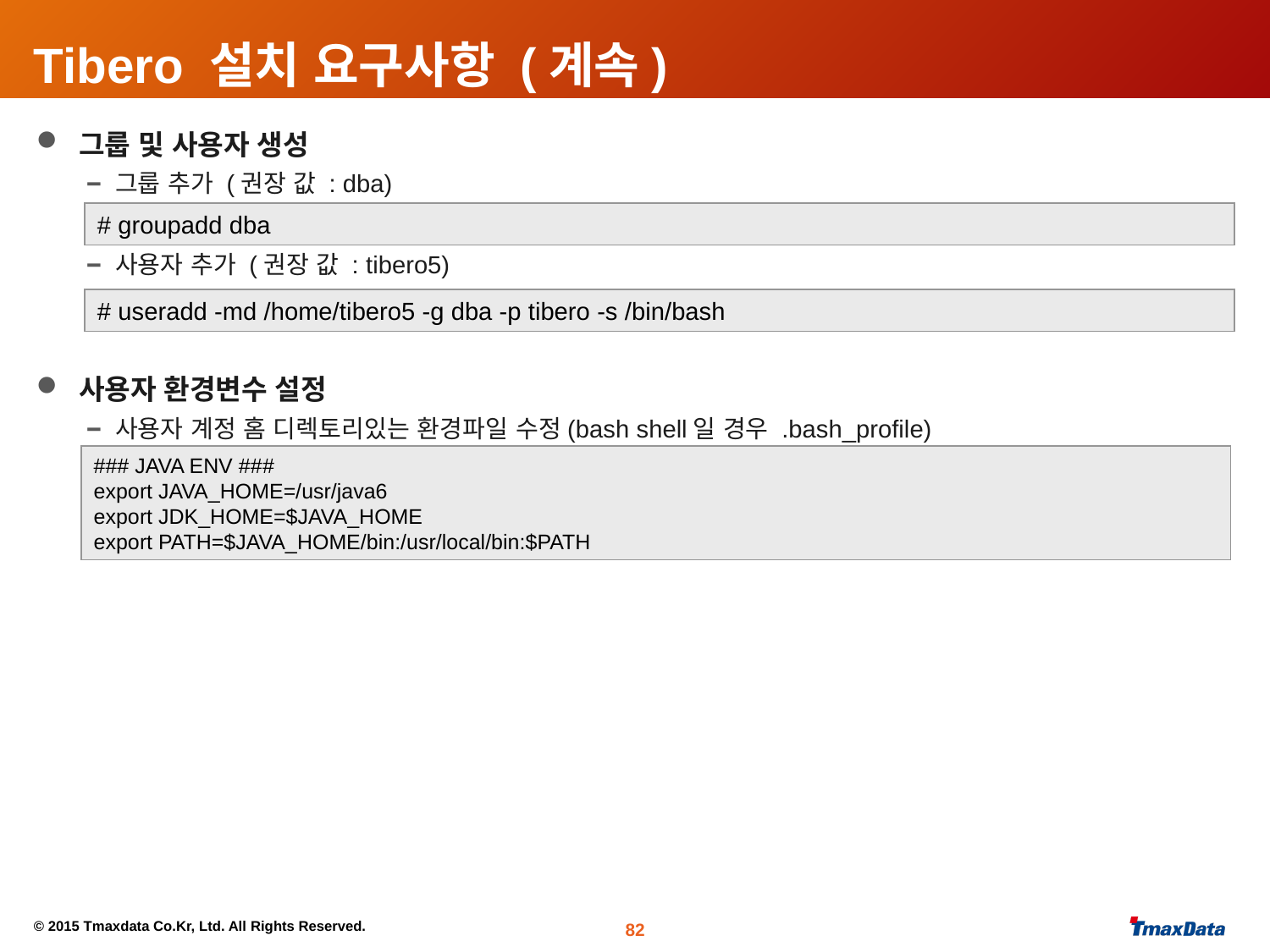

# Tibero 설치 요구사항 (계속)
 그룹 및 사용자 생성
 그룹 추가 (권장 값 : dba)

 사용자 추가 (권장 값 : tibero5)

 사용자 환경변수 설정
 사용자 계정 홈 디렉토리있는 환경파일 수정(bash shell일 경우 .bash_profile)

# groupadd dba
# useradd -md /home/tibero5 -g dba -p tibero -s /bin/bash
### JAVA ENV ###
export JAVA_HOME=/usr/java6
export JDK_HOME=$JAVA_HOME
export PATH=$JAVA_HOME/bin:/usr/local/bin:$PATH